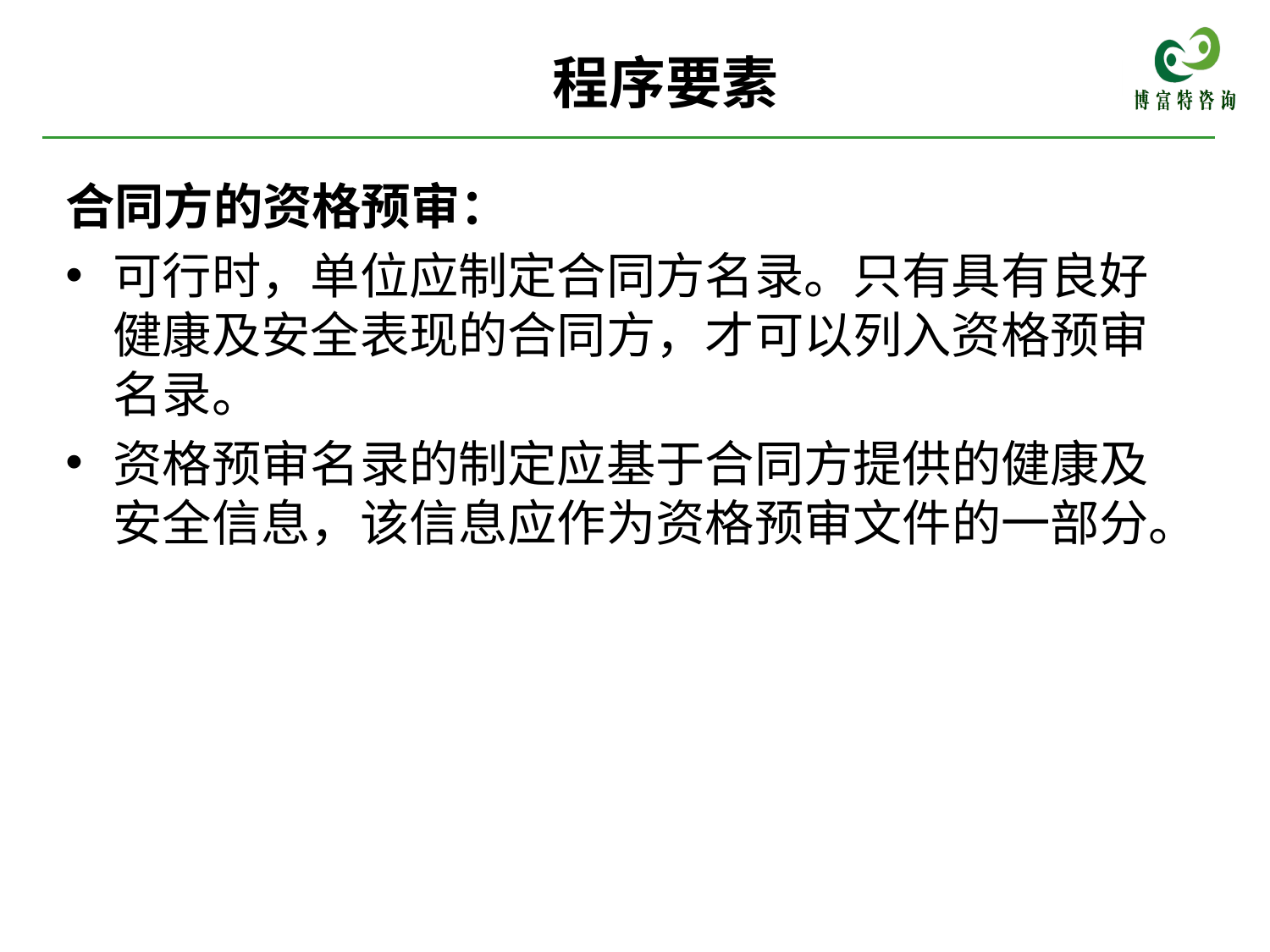

# 程序要素
合同方的资格预审：
可行时，单位应制定合同方名录。只有具有良好健康及安全表现的合同方，才可以列入资格预审名录。
资格预审名录的制定应基于合同方提供的健康及安全信息，该信息应作为资格预审文件的一部分。